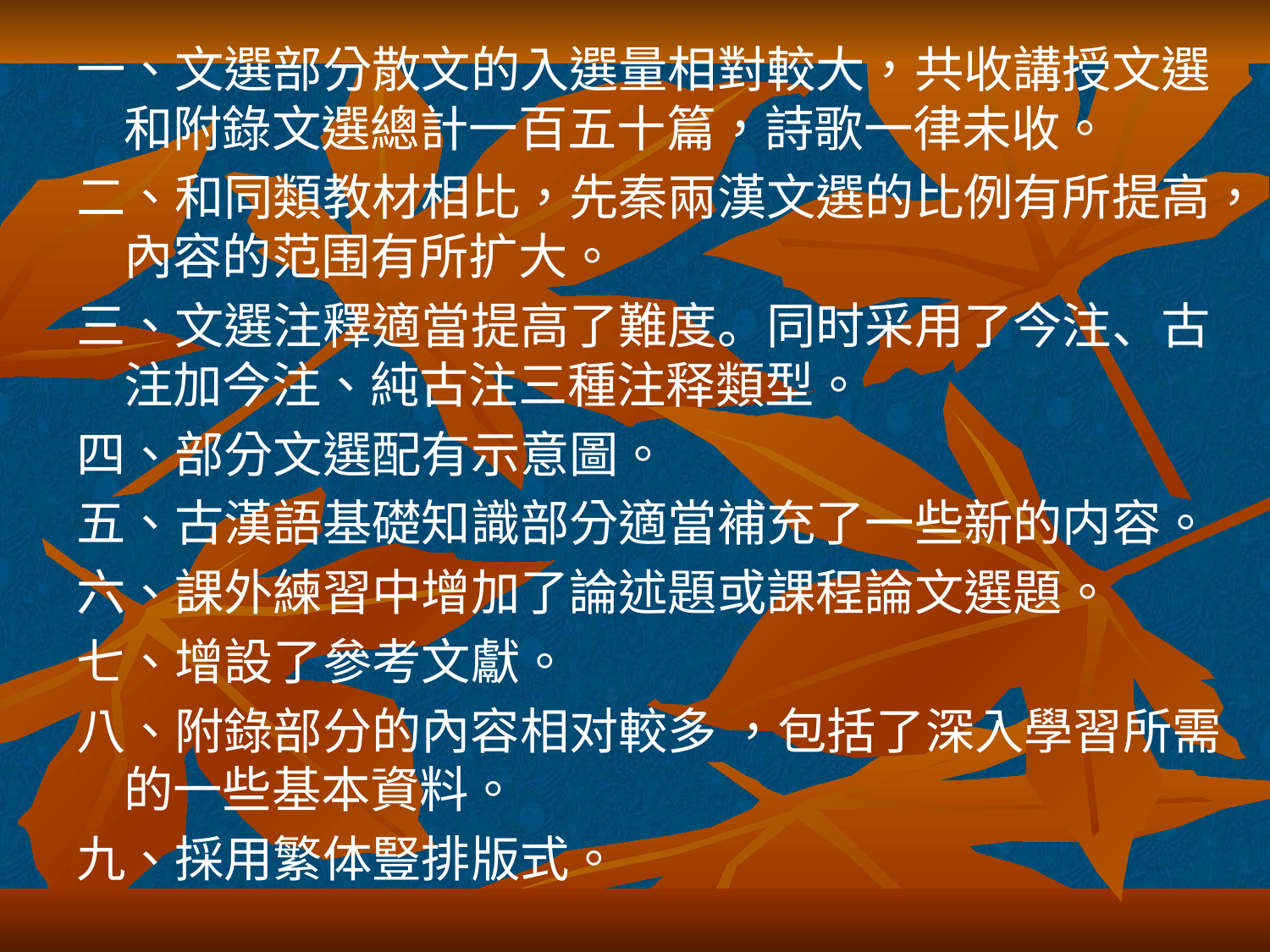

一、文選部分散文的入選量相對較大，共收講授文選和附錄文選總計一百五十篇，詩歌一律未收。
二、和同類教材相比，先秦兩漢文選的比例有所提高，內容的范围有所扩大。
三、文選注釋適當提高了難度。同时采用了今注、古注加今注、純古注三種注释類型。
四、部分文選配有示意圖。
五、古漢語基礎知識部分適當補充了一些新的内容。
六、課外練習中增加了論述題或課程論文選題。
七、增設了參考文獻。
八、附錄部分的內容相对較多 ，包括了深入學習所需的一些基本資料。
九、採用繁体豎排版式。